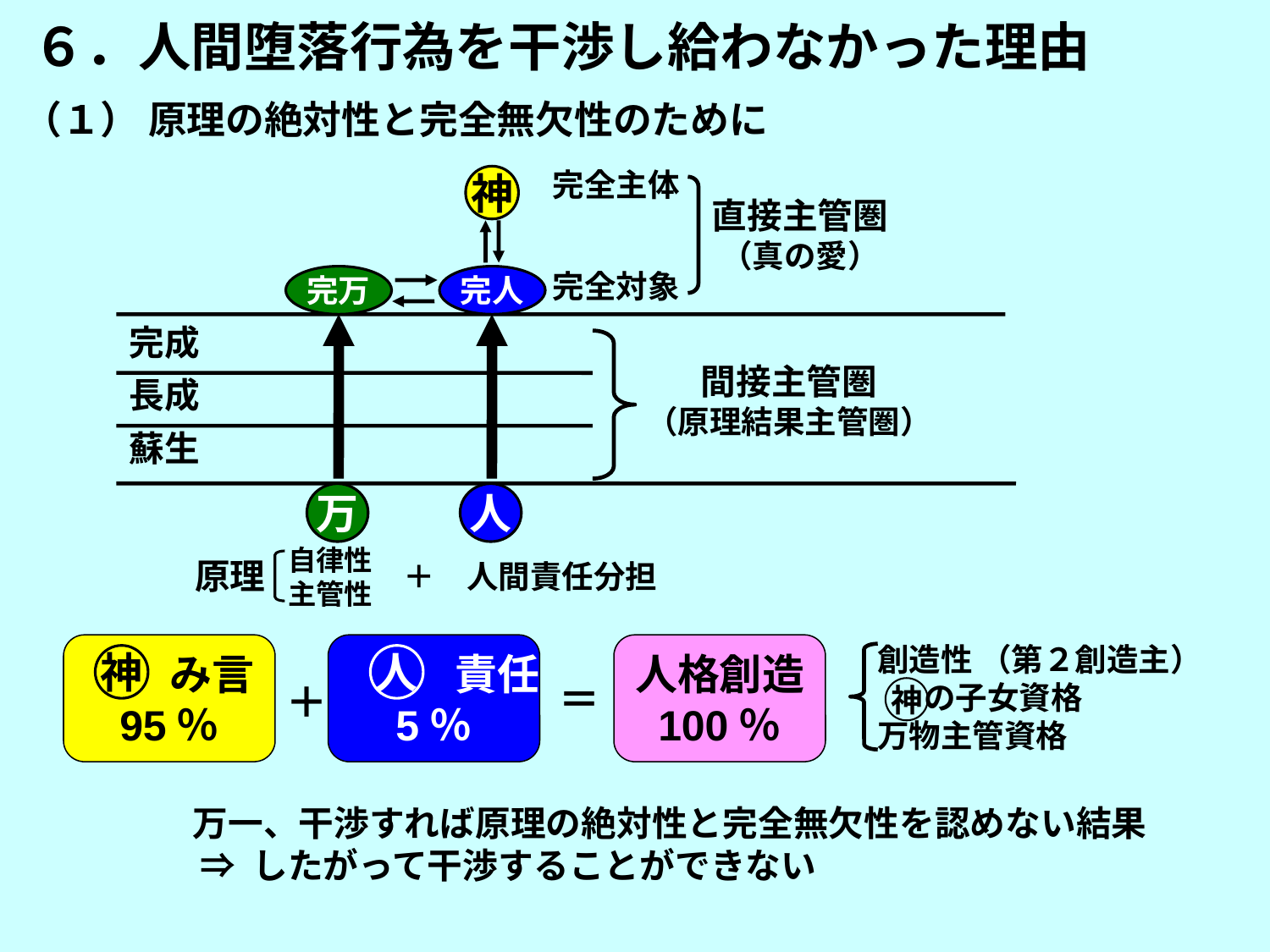

６．人間堕落行為を干渉し給わなかった理由
（１） 原理の絶対性と完全無欠性のために
完全主体

完全対象
神

直接主管圏
（真の愛）

完万
完人

完成

間接主管圏
（原理結果主管圏）
長成

蘇生

万
人
自律性
主管性
原理

＋　人間責任分担
創造性 （第２創造主）
 　の子女資格
万物主管資格
　　み言
95％
　　　責任
5％
人格創造
100％

神
人
＝
＋
神
万一、干渉すれば原理の絶対性と完全無欠性を認めない結果
 ⇒ したがって干渉することができない